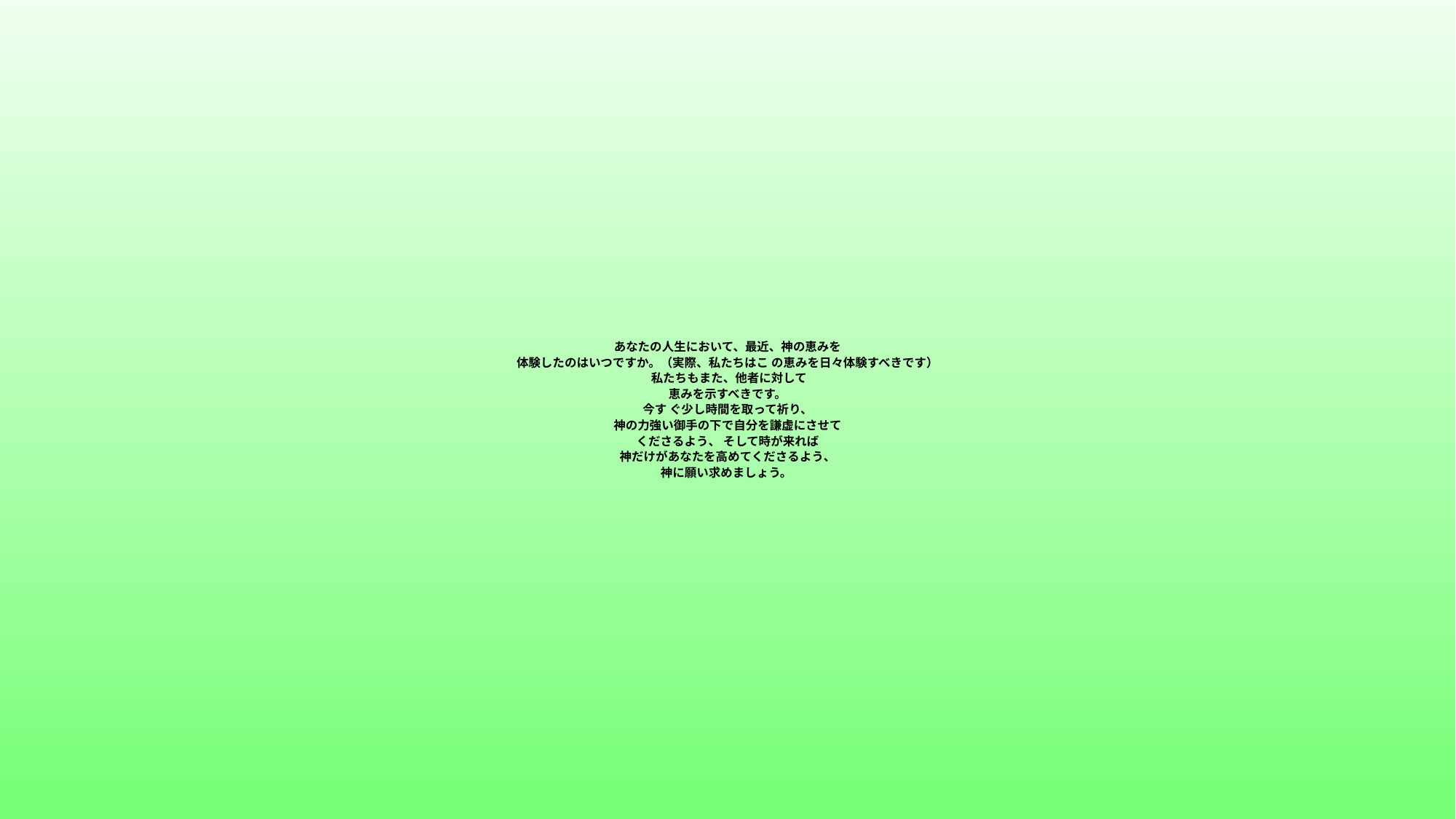

# あなたの人生において、最近、神の恵みを 体験したのはいつですか。（実際、私たちはこ の恵みを日々体験すべきです） 私たちもまた、他者に対して 恵みを示すべきです。 今す ぐ少し時間を取って祈り、 神の力強い御手の下で自分を謙虚にさせて くださるよう、 そして時が来れば 神だけがあなたを高めてくださるよう、 神に願い求めましょう。